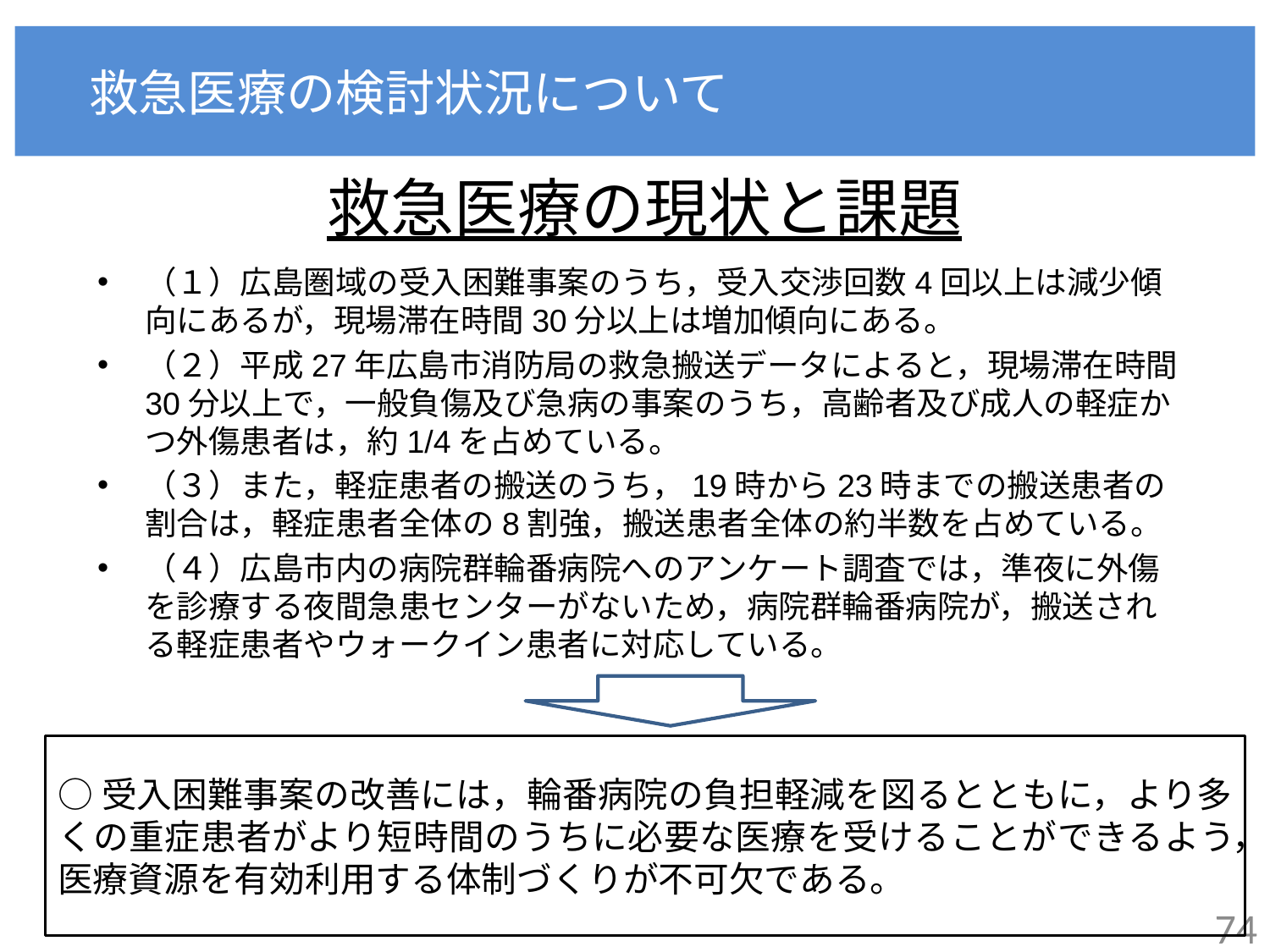

救急医療の検討状況について
救急医療の現状と課題
（１）広島圏域の受入困難事案のうち，受入交渉回数4回以上は減少傾向にあるが，現場滞在時間30分以上は増加傾向にある。
（２）平成27年広島市消防局の救急搬送データによると，現場滞在時間30分以上で，一般負傷及び急病の事案のうち，高齢者及び成人の軽症かつ外傷患者は，約1/4を占めている。
（３）また，軽症患者の搬送のうち，19時から23時までの搬送患者の割合は，軽症患者全体の8割強，搬送患者全体の約半数を占めている。
（４）広島市内の病院群輪番病院へのアンケート調査では，準夜に外傷を診療する夜間急患センターがないため，病院群輪番病院が，搬送される軽症患者やウォークイン患者に対応している。

○受入困難事案の改善には，輪番病院の負担軽減を図るとともに，より多くの重症患者がより短時間のうちに必要な医療を受けることができるよう，医療資源を有効利用する体制づくりが不可欠である。
74